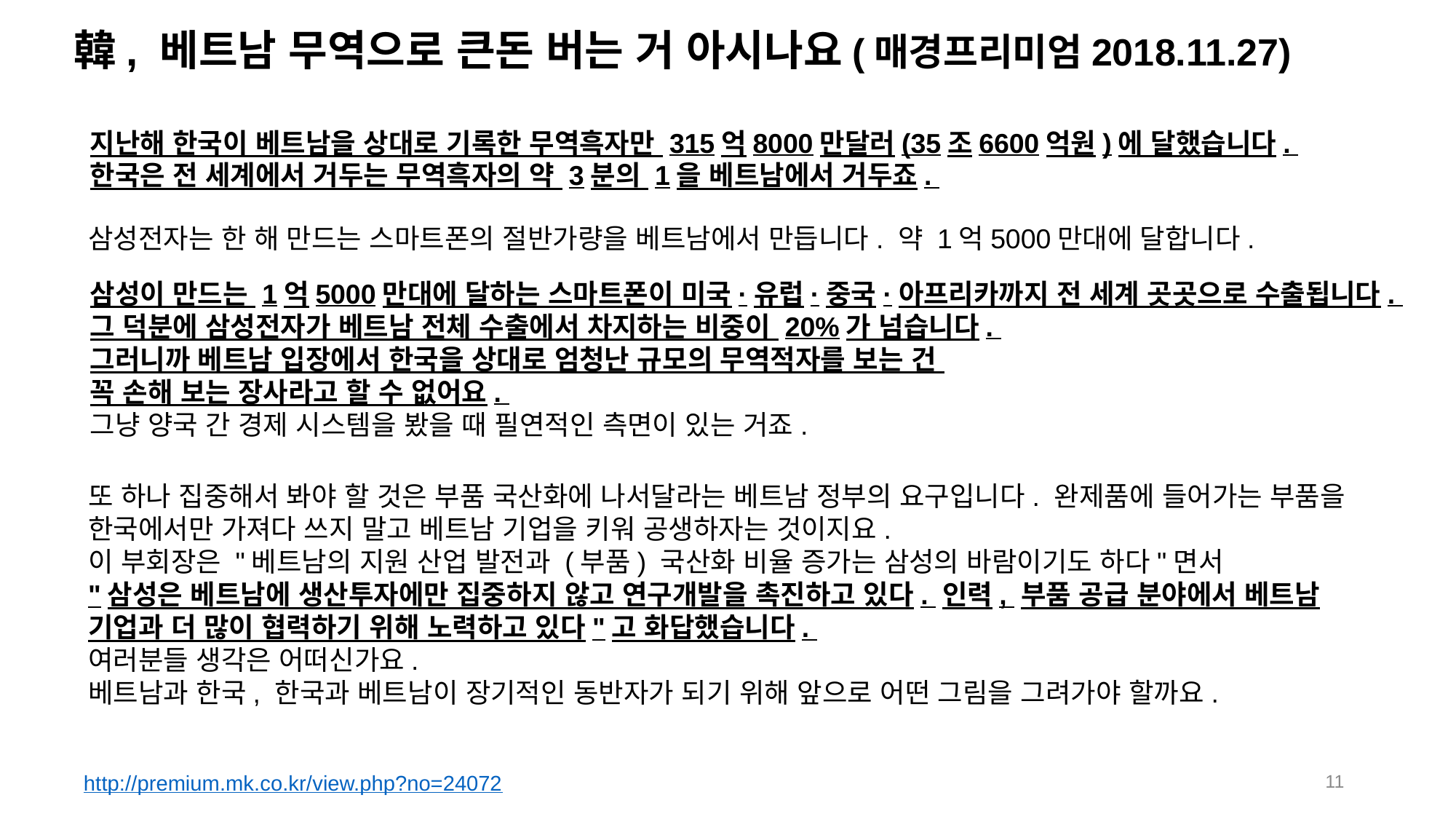

# 韓, 베트남 무역으로 큰돈 버는 거 아시나요(매경프리미엄2018.11.27)
지난해 한국이 베트남을 상대로 기록한 무역흑자만 315억8000만달러(35조6600억원)에 달했습니다.
한국은 전 세계에서 거두는 무역흑자의 약 3분의 1을 베트남에서 거두죠.
삼성전자는 한 해 만드는 스마트폰의 절반가량을 베트남에서 만듭니다. 약 1억5000만대에 달합니다.
삼성이 만드는 1억5000만대에 달하는 스마트폰이 미국·유럽·중국·아프리카까지 전 세계 곳곳으로 수출됩니다.
그 덕분에 삼성전자가 베트남 전체 수출에서 차지하는 비중이 20%가 넘습니다.
그러니까 베트남 입장에서 한국을 상대로 엄청난 규모의 무역적자를 보는 건
꼭 손해 보는 장사라고 할 수 없어요.
그냥 양국 간 경제 시스템을 봤을 때 필연적인 측면이 있는 거죠.
또 하나 집중해서 봐야 할 것은 부품 국산화에 나서달라는 베트남 정부의 요구입니다. 완제품에 들어가는 부품을 한국에서만 가져다 쓰지 말고 베트남 기업을 키워 공생하자는 것이지요.
이 부회장은 "베트남의 지원 산업 발전과 (부품) 국산화 비율 증가는 삼성의 바람이기도 하다"면서
"삼성은 베트남에 생산투자에만 집중하지 않고 연구개발을 촉진하고 있다. 인력, 부품 공급 분야에서 베트남 기업과 더 많이 협력하기 위해 노력하고 있다"고 화답했습니다.
여러분들 생각은 어떠신가요.
베트남과 한국, 한국과 베트남이 장기적인 동반자가 되기 위해 앞으로 어떤 그림을 그려가야 할까요.
11
http://premium.mk.co.kr/view.php?no=24072